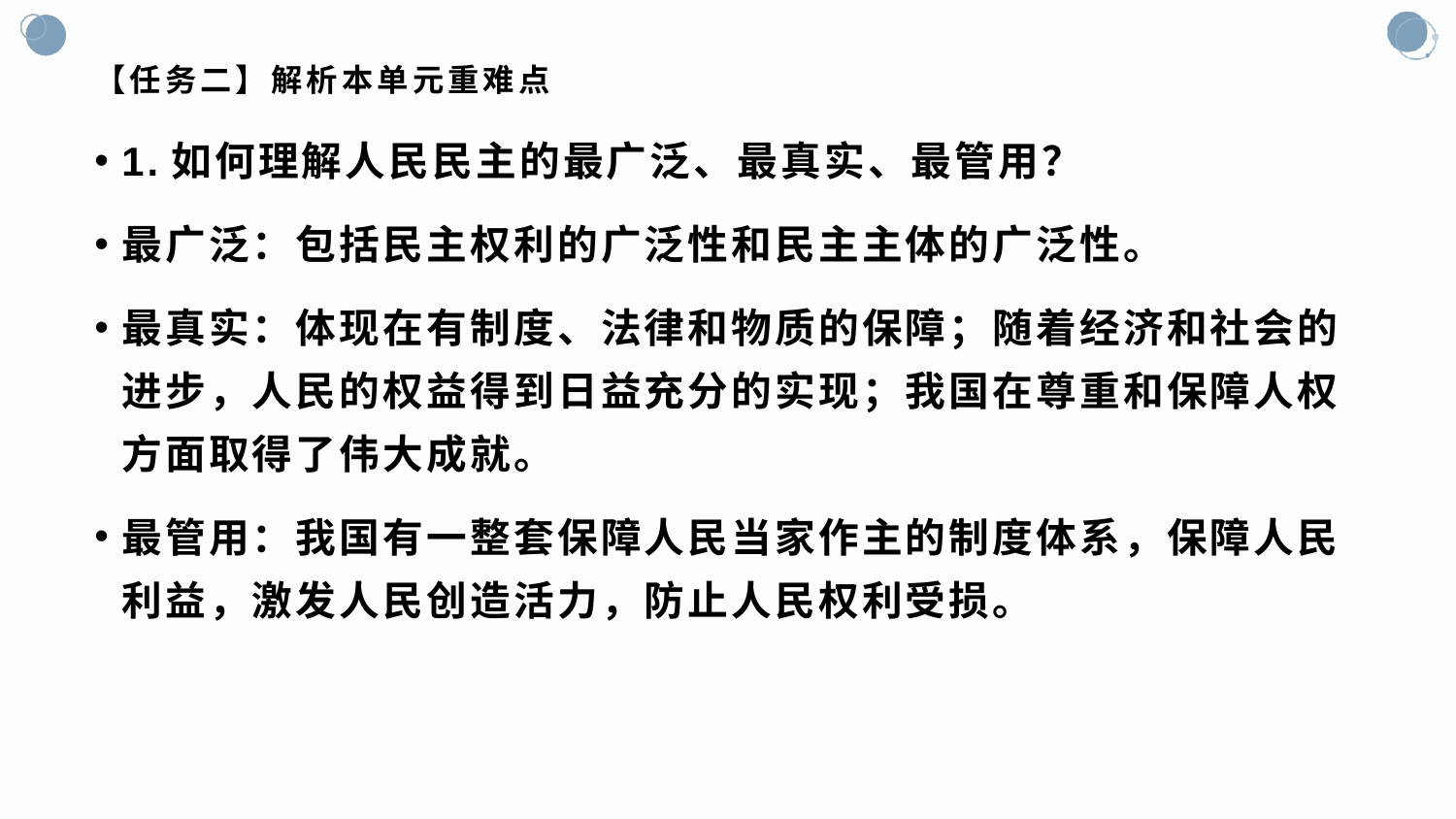

# 【任务二】解析本单元重难点
1.如何理解人民民主的最广泛、最真实、最管用？
最广泛：包括民主权利的广泛性和民主主体的广泛性。
最真实：体现在有制度、法律和物质的保障；随着经济和社会的进步，人民的权益得到日益充分的实现；我国在尊重和保障人权方面取得了伟大成就。
最管用：我国有一整套保障人民当家作主的制度体系，保障人民利益，激发人民创造活力，防止人民权利受损。